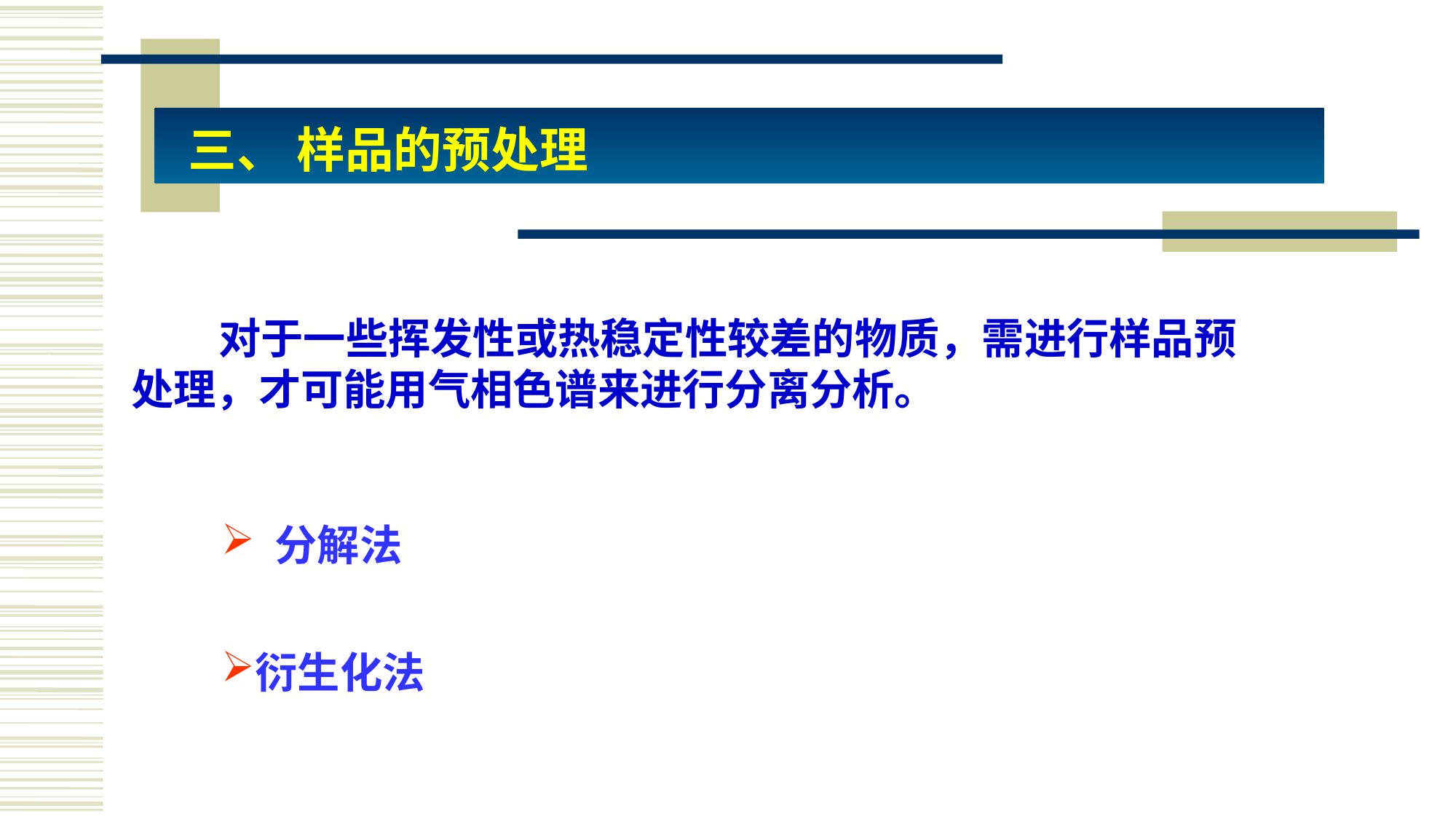

三、 样品的预处理
        对于一些挥发性或热稳定性较差的物质，需进行样品预处理，才可能用气相色谱来进行分离分析。
 分解法

衍生化法